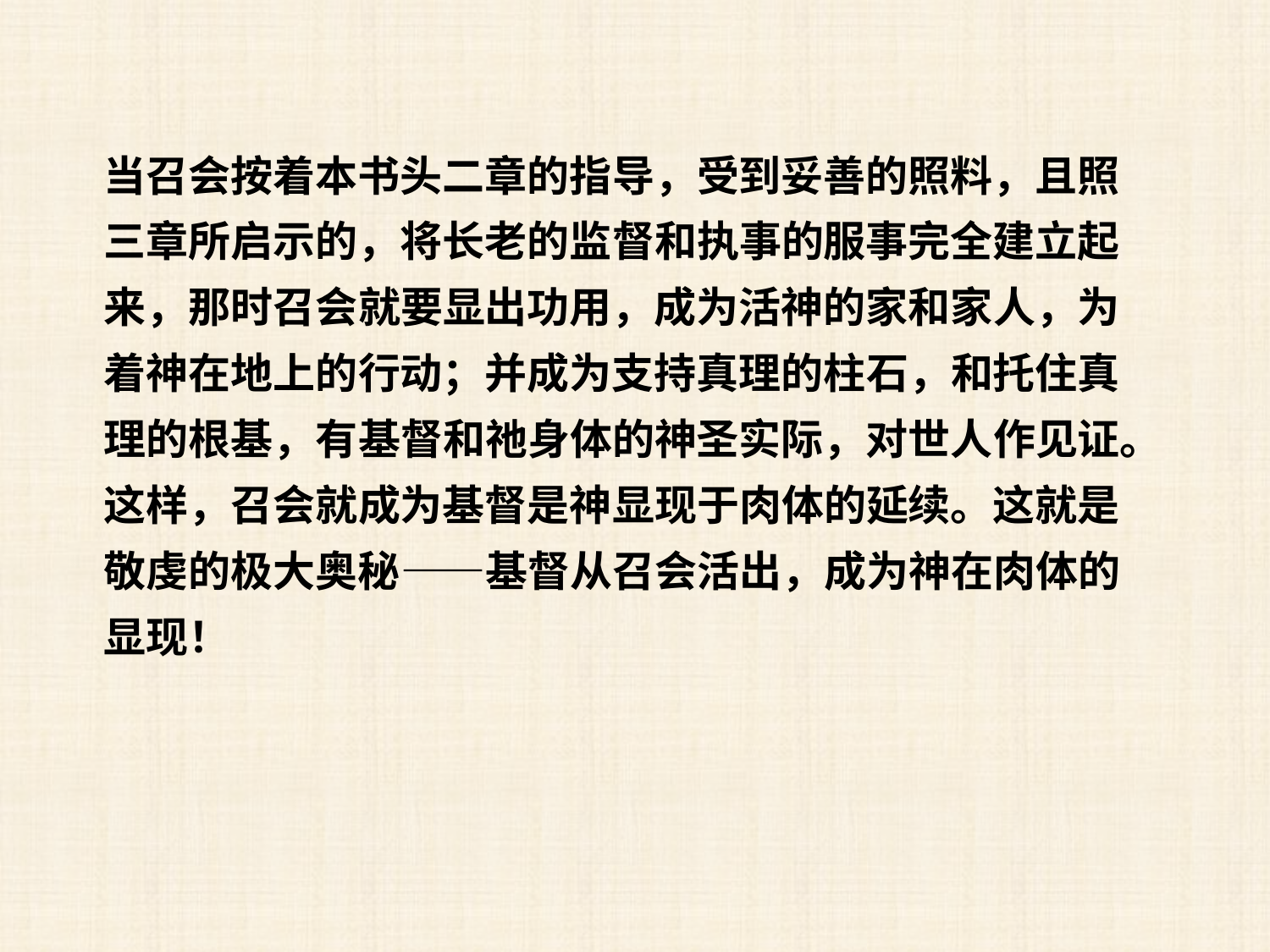

当召会按着本书头二章的指导，受到妥善的照料，且照三章所启示的，将长老的监督和执事的服事完全建立起来，那时召会就要显出功用，成为活神的家和家人，为着神在地上的行动；并成为支持真理的柱石，和托住真理的根基，有基督和祂身体的神圣实际，对世人作见证。这样，召会就成为基督是神显现于肉体的延续。这就是敬虔的极大奥秘——基督从召会活出，成为神在肉体的显现！